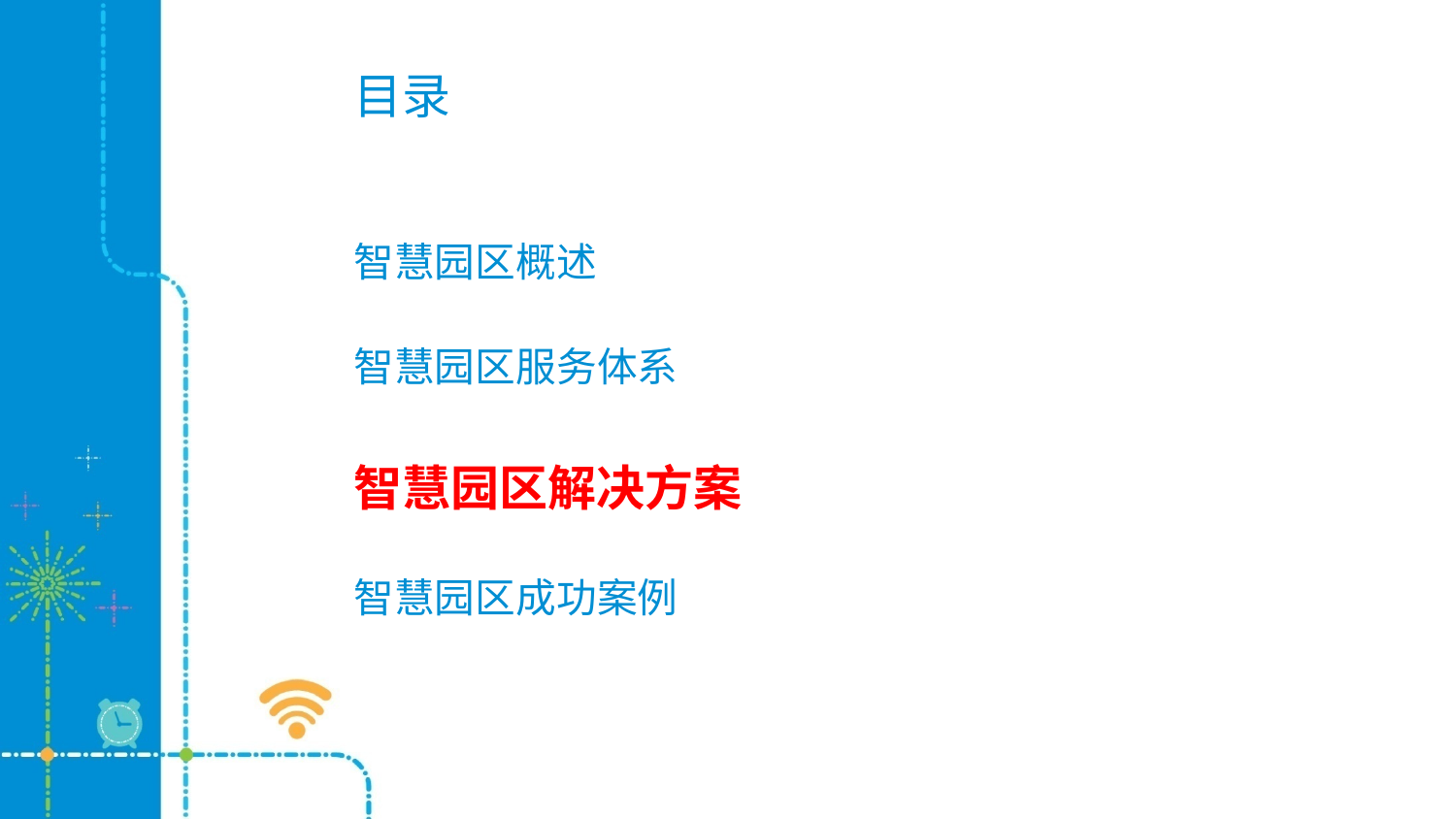

目录
智慧园区概述
智慧园区服务体系
智慧园区解决方案
智慧园区成功案例